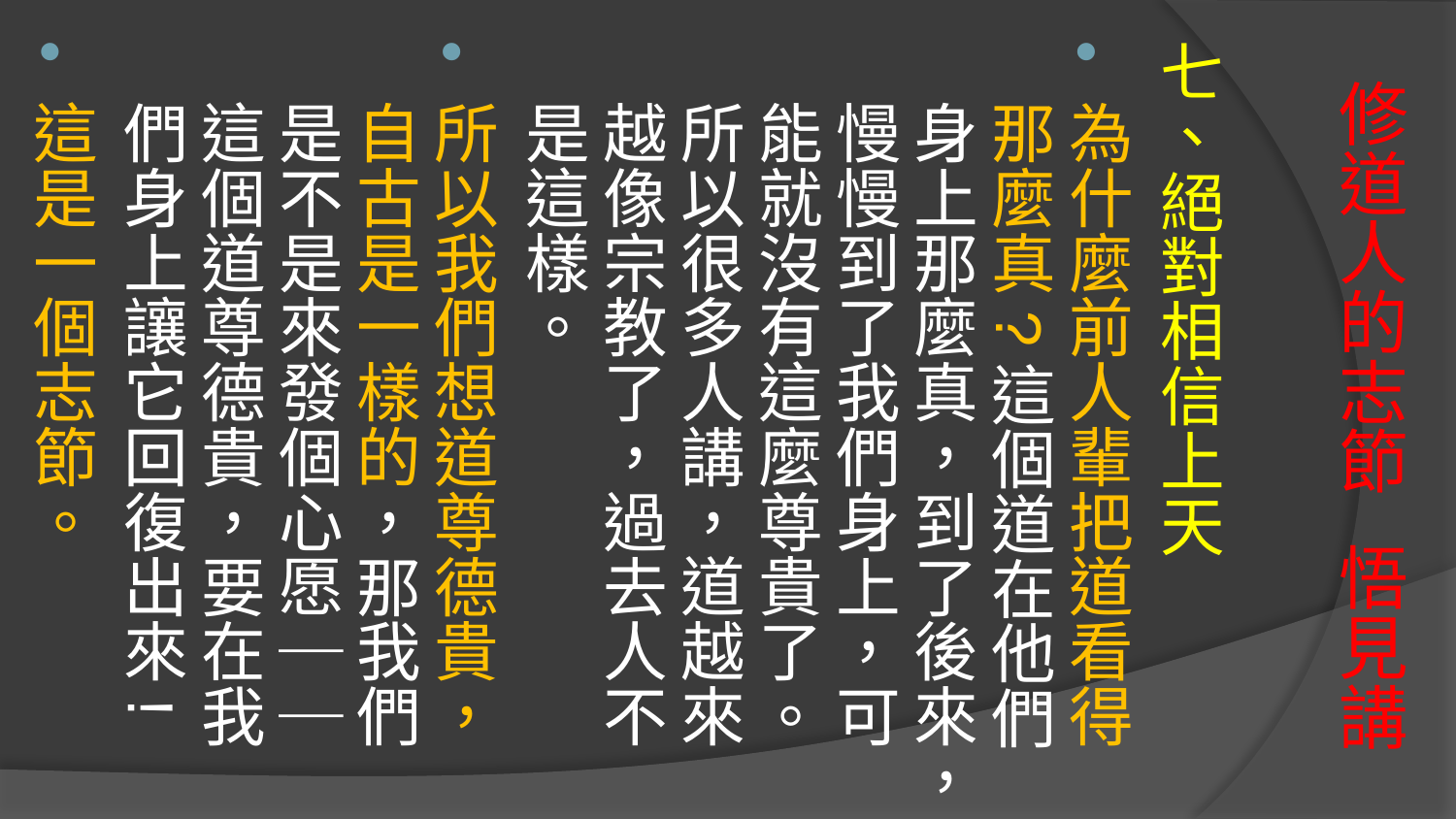

七、絕對相信上天
為什麼前人輩把道看得那麼真?這個道在他們身上那麼真，到了後來，慢慢到了我們身上，可能就沒有這麼尊貴了。所以很多人講，道越來越像宗教了，過去人不是這樣。
所以我們想道尊德貴，自古是一樣的，那我們是不是來發個心愿｜｜這個道尊德貴，要在我們身上讓它回復出來!
這是一個志節。
# 修道人的志節   悟見講